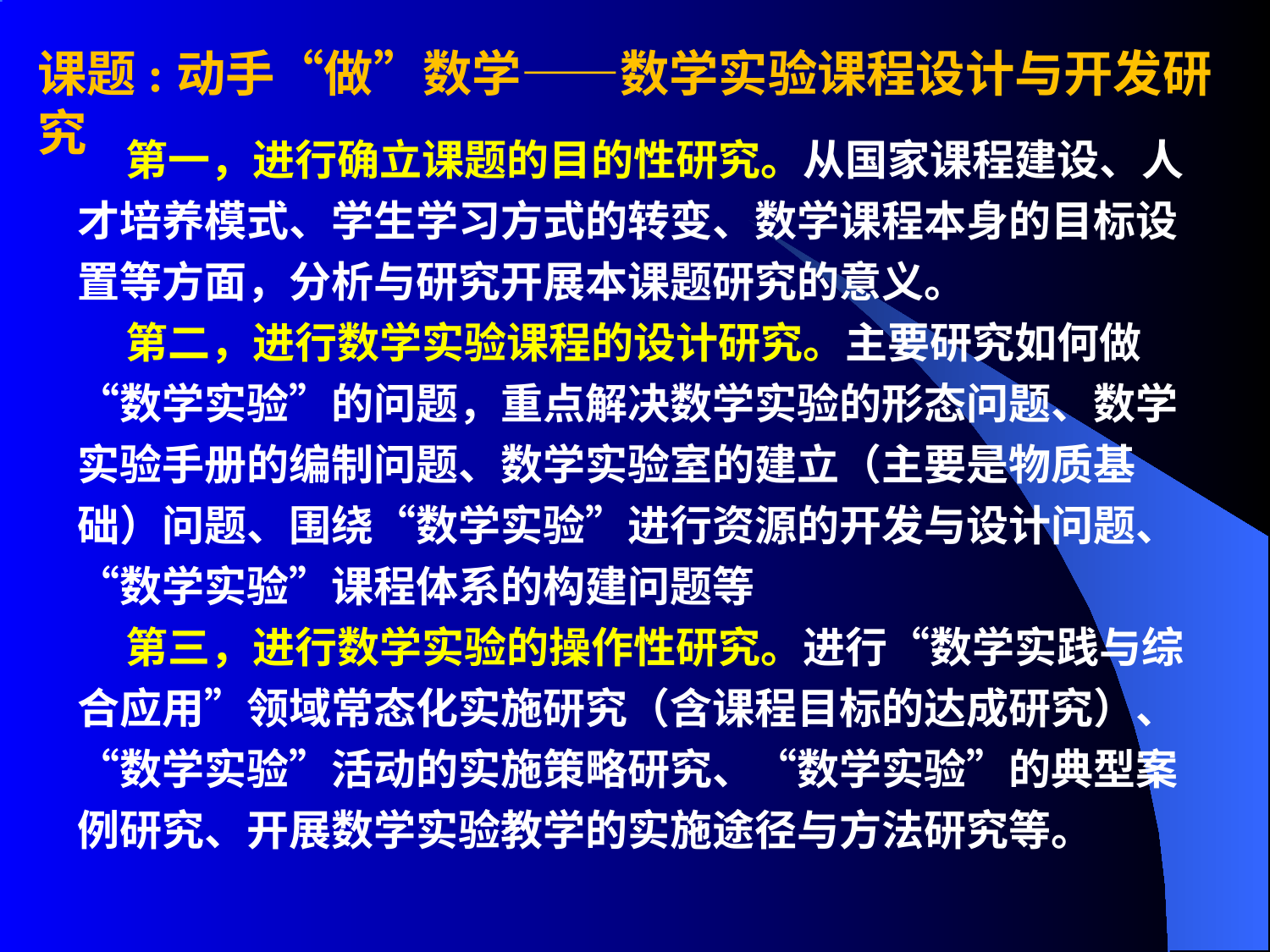

课题:动手“做”数学——数学实验课程设计与开发研究
    第一，进行确立课题的目的性研究。从国家课程建设、人才培养模式、学生学习方式的转变、数学课程本身的目标设置等方面，分析与研究开展本课题研究的意义。
    第二，进行数学实验课程的设计研究。主要研究如何做“数学实验”的问题，重点解决数学实验的形态问题、数学实验手册的编制问题、数学实验室的建立（主要是物质基础）问题、围绕“数学实验”进行资源的开发与设计问题、“数学实验”课程体系的构建问题等
    第三，进行数学实验的操作性研究。进行“数学实践与综合应用”领域常态化实施研究（含课程目标的达成研究）、“数学实验”活动的实施策略研究、“数学实验”的典型案例研究、开展数学实验教学的实施途径与方法研究等。